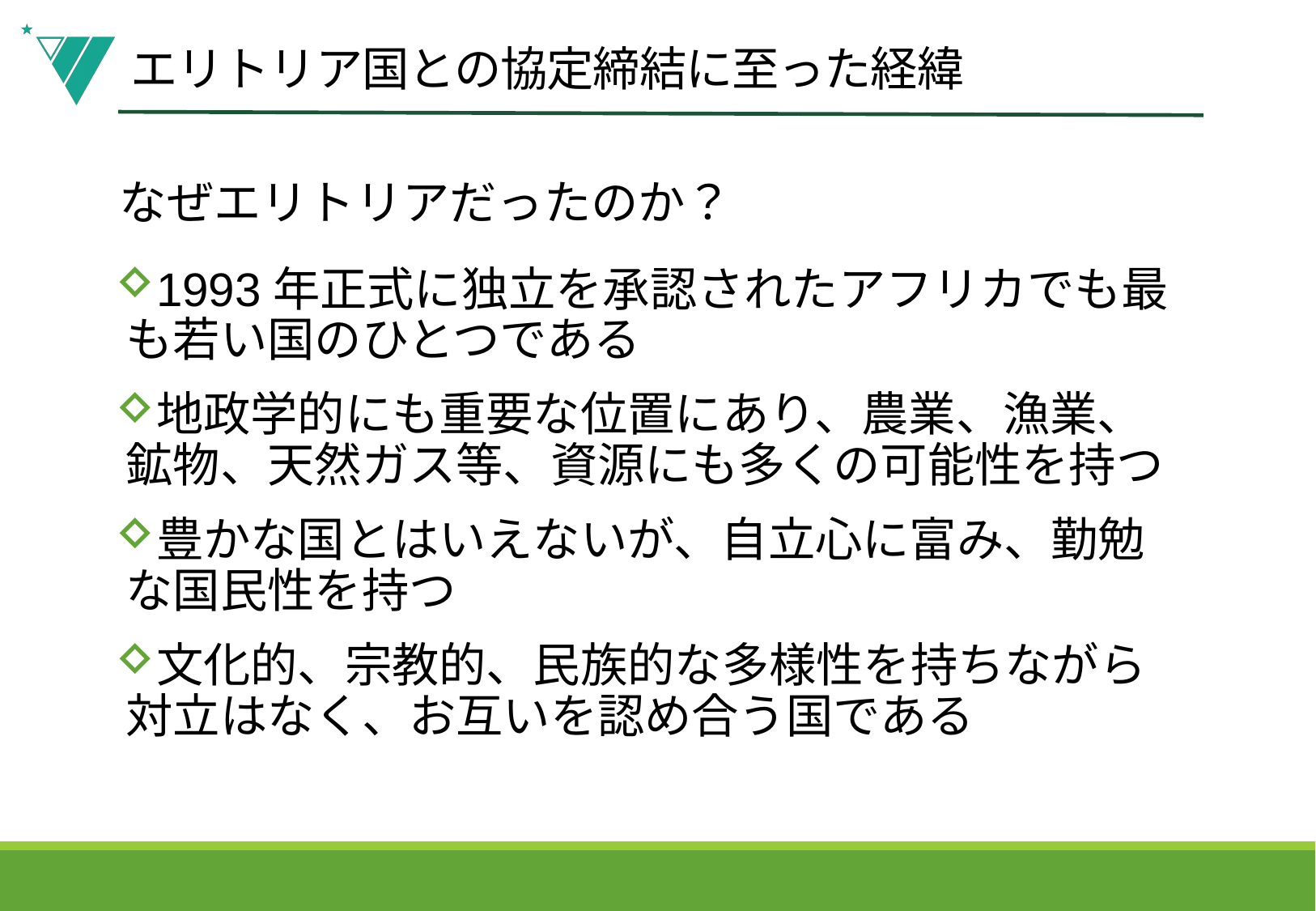

# エリトリア国との協定締結に至った経緯
なぜエリトリアだったのか？
1993年正式に独立を承認されたアフリカでも最も若い国のひとつである
地政学的にも重要な位置にあり、農業、漁業、鉱物、天然ガス等、資源にも多くの可能性を持つ
豊かな国とはいえないが、自立心に富み、勤勉な国民性を持つ
文化的、宗教的、民族的な多様性を持ちながら対立はなく、お互いを認め合う国である